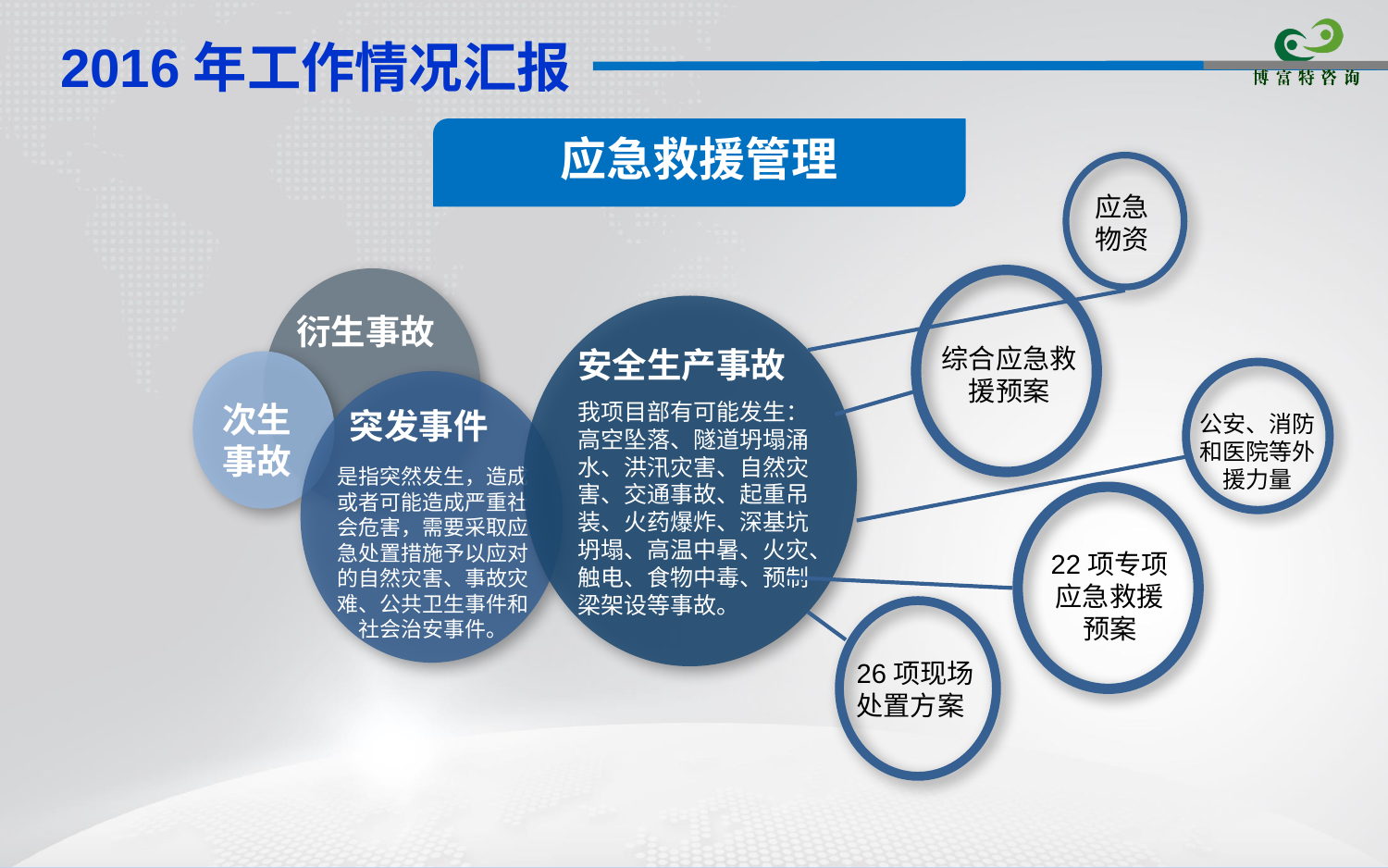

应急救援管理

应急物资

综合应急救援预案

衍生事故

安全生产事故
我项目部有可能发生：高空坠落、隧道坍塌涌水、洪汛灾害、自然灾害、交通事故、起重吊装、火药爆炸、深基坑坍塌、高温中暑、火灾、触电、食物中毒、预制梁架设等事故。

次生事故

公安、消防和医院等外援力量

突发事件
是指突然发生，造成或者可能造成严重社会危害，需要采取应急处置措施予以应对的自然灾害、事故灾难、公共卫生事件和社会治安事件。

22项专项应急救援预案

26项现场处置方案